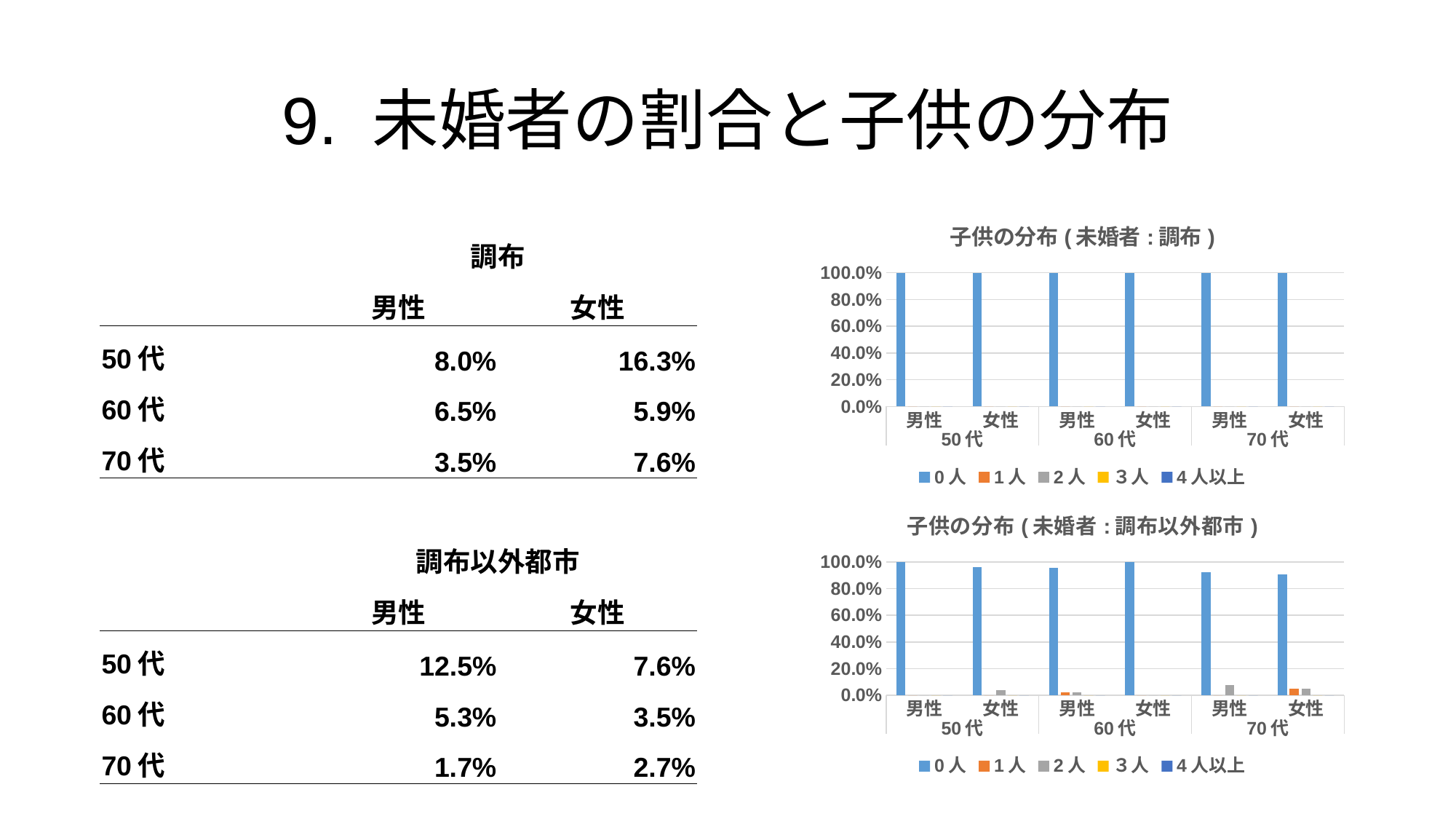

# 9. 未婚者の割合と子供の分布

### Chart: 子供の分布(未婚者:調布)

| Category | 0人 | 1人 | 2人 | ３人 | 4人以上 |
|---|---|---|---|---|---|
| 男性 | 1.0 | 0.0 | 0.0 | 0.0 | 0.0 |
| 女性 | 1.0 | 0.0 | 0.0 | 0.0 | 0.0 |
| 男性 | 1.0 | 0.0 | 0.0 | 0.0 | 0.0 |
| 女性 | 1.0 | 0.0 | 0.0 | 0.0 | 0.0 |
| 男性 | 1.0 | 0.0 | 0.0 | 0.0 | 0.0 |
| 女性 | 1.0 | 0.0 | 0.0 | 0.0 | 0.0 |
|  | 調布 |  |
| --- | --- | --- |
|  | 男性 | 女性 |
| 50代 | 8.0% | 16.3% |
| 60代 | 6.5% | 5.9% |
| 70代 | 3.5% | 7.6% |
|  |  |  |
|  | 調布以外都市 |  |
|  | 男性 | 女性 |
| 50代 | 12.5% | 7.6% |
| 60代 | 5.3% | 3.5% |
| 70代 | 1.7% | 2.7% |

### Chart: 子供の分布(未婚者:調布以外都市)

| Category | 0人 | 1人 | 2人 | ３人 | 4人以上 |
|---|---|---|---|---|---|
| 男性 | 1.0 | 0.0 | 0.0 | 0.0 | 0.0 |
| 女性 | 0.96 | 0.0 | 0.04 | 0.0 | 0.0 |
| 男性 | 0.956521739130435 | 0.0217391304347826 | 0.0217391304347826 | 0.0 | 0.0 |
| 女性 | 1.0 | 0.0 | 0.0 | 0.0 | 0.0 |
| 男性 | 0.923076923076923 | 0.0 | 0.0769230769230769 | 0.0 | 0.0 |
| 女性 | 0.904761904761905 | 0.0476190476190476 | 0.0476190476190476 | 0.0 | 0.0 |